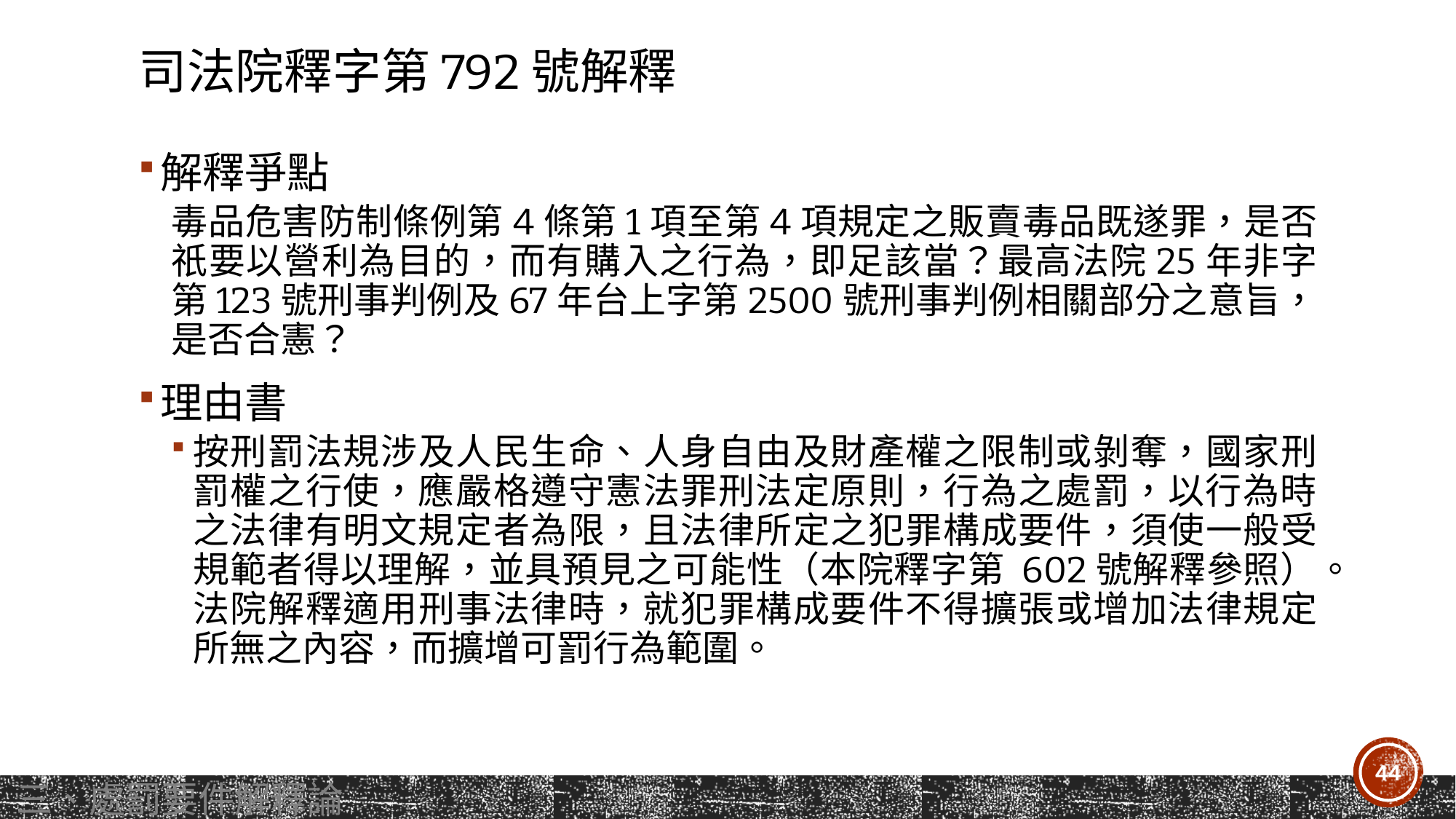

# 司法院釋字第792號解釋
解釋爭點
毒品危害防制條例第4條第1項至第4項規定之販賣毒品既遂罪，是否祇要以營利為目的，而有購入之行為，即足該當？最高法院25年非字第123號刑事判例及67年台上字第2500號刑事判例相關部分之意旨，是否合憲？
理由書
按刑罰法規涉及人民生命、人身自由及財產權之限制或剝奪，國家刑罰權之行使，應嚴格遵守憲法罪刑法定原則，行為之處罰，以行為時之法律有明文規定者為限，且法律所定之犯罪構成要件，須使一般受規範者得以理解，並具預見之可能性（本院釋字第 602號解釋參照）。法院解釋適用刑事法律時，就犯罪構成要件不得擴張或增加法律規定所無之內容，而擴增可罰行為範圍。

44